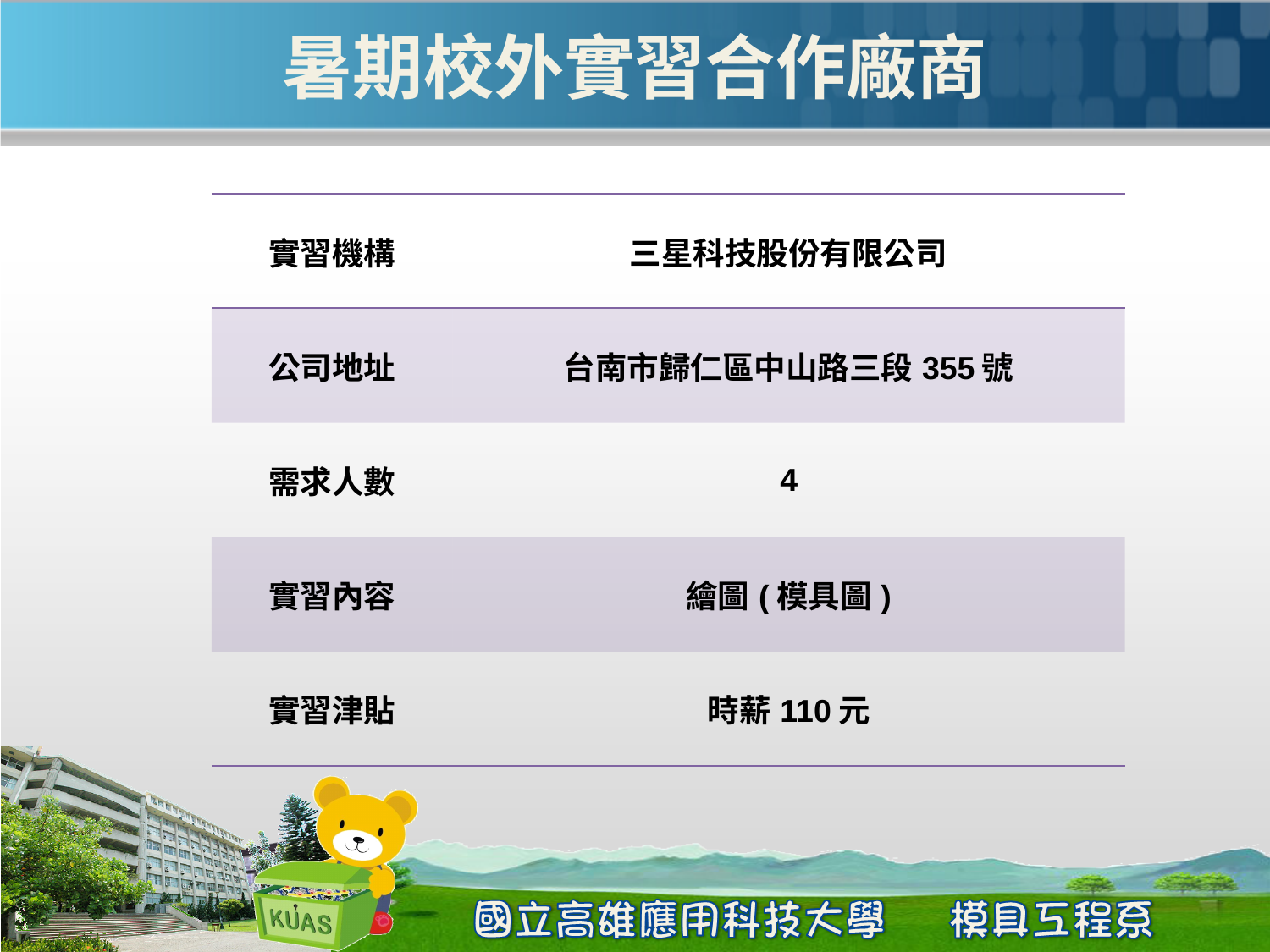

# 暑期校外實習合作廠商
| 實習機構 | 三星科技股份有限公司 |
| --- | --- |
| 公司地址 | 台南市歸仁區中山路三段355號 |
| 需求人數 | 4 |
| 實習內容 | 繪圖(模具圖) |
| 實習津貼 | 時薪110元 |